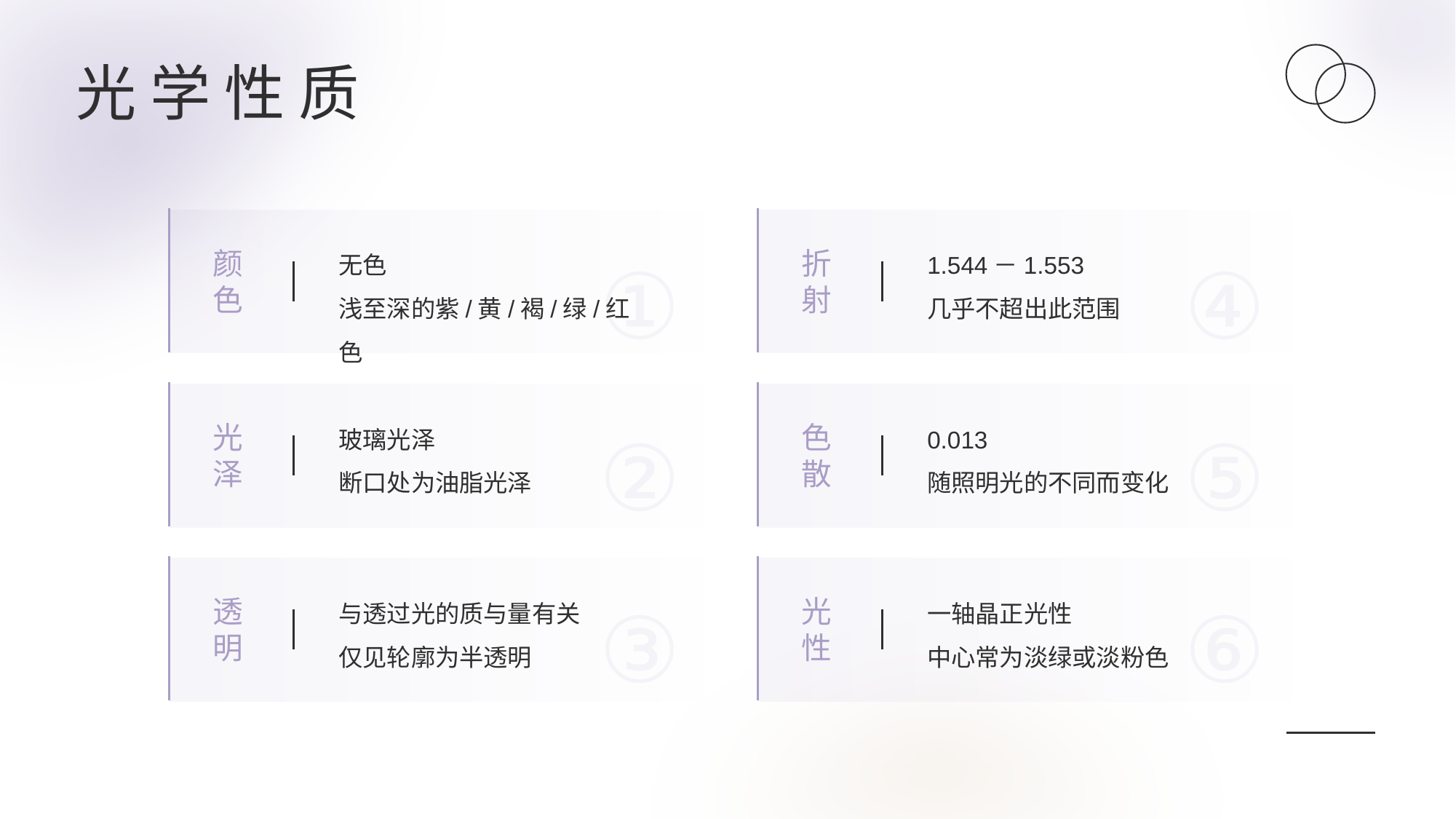

光 学 性 质

无色
浅至深的紫/黄/褐/绿/红色
1.544－1.553
几乎不超出此范围
颜
色
折
射
①
④

玻璃光泽
断口处为油脂光泽
0.013
随照明光的不同而变化
光
泽
色
散
②
⑤
与透过光的质与量有关
仅见轮廓为半透明
一轴晶正光性
中心常为淡绿或淡粉色
③
⑥
透
明

光
性